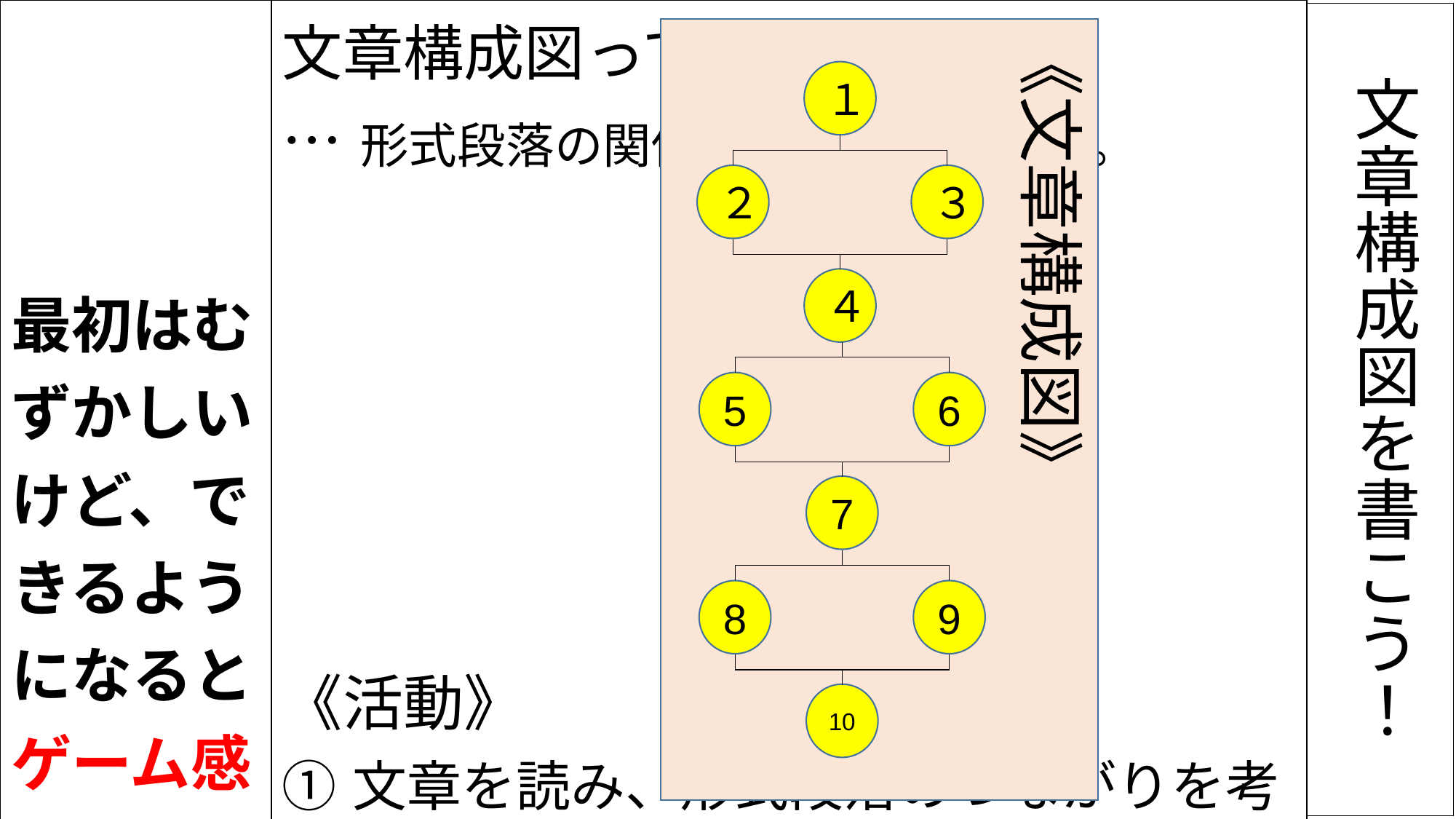

| 最初はむずかしいけど、できるようになるとゲーム感覚でできます。 | 文章構成図って何だろう。 …形式段落の関係を表したもの・・。 《活動》 ①文章を読み、形式段落のつながりを考える。 ②文章構成図を書く。 |
| --- | --- |
# 文章構成図を書こう！
《文章構成図》
１
３
２
４
6
5
7
9
8
10